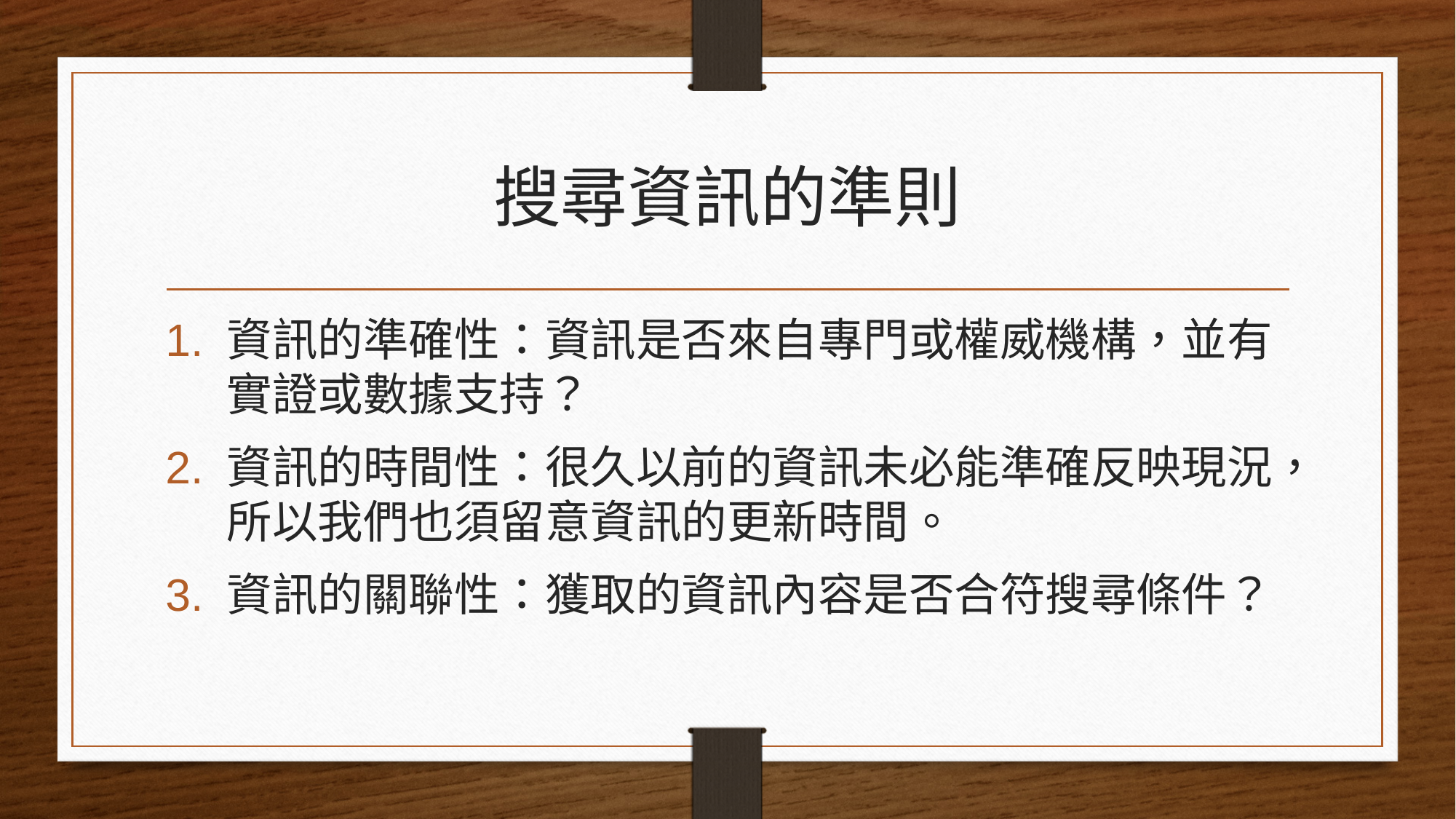

# 搜尋資訊的準則
資訊的準確性：資訊是否來自專門或權威機構，並有實證或數據支持？
資訊的時間性：很久以前的資訊未必能準確反映現況，所以我們也須留意資訊的更新時間。
資訊的關聯性：獲取的資訊內容是否合符搜尋條件？